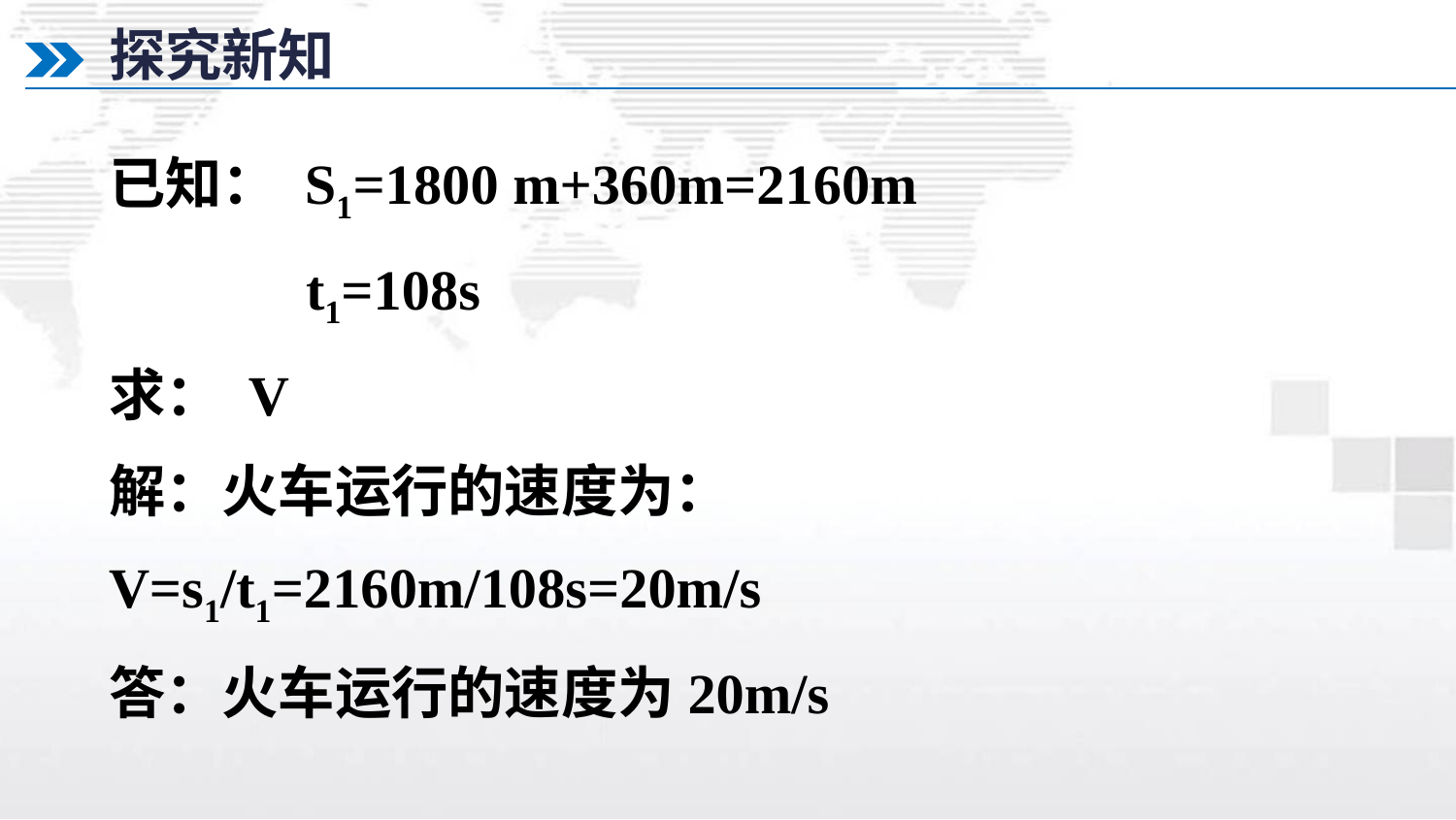

# 探究新知
已知： S1=1800 m+360m=2160m
              t1=108s
求： V
解：火车运行的速度为：
V=s1/t1=2160m/108s=20m/s
答：火车运行的速度为20m/s